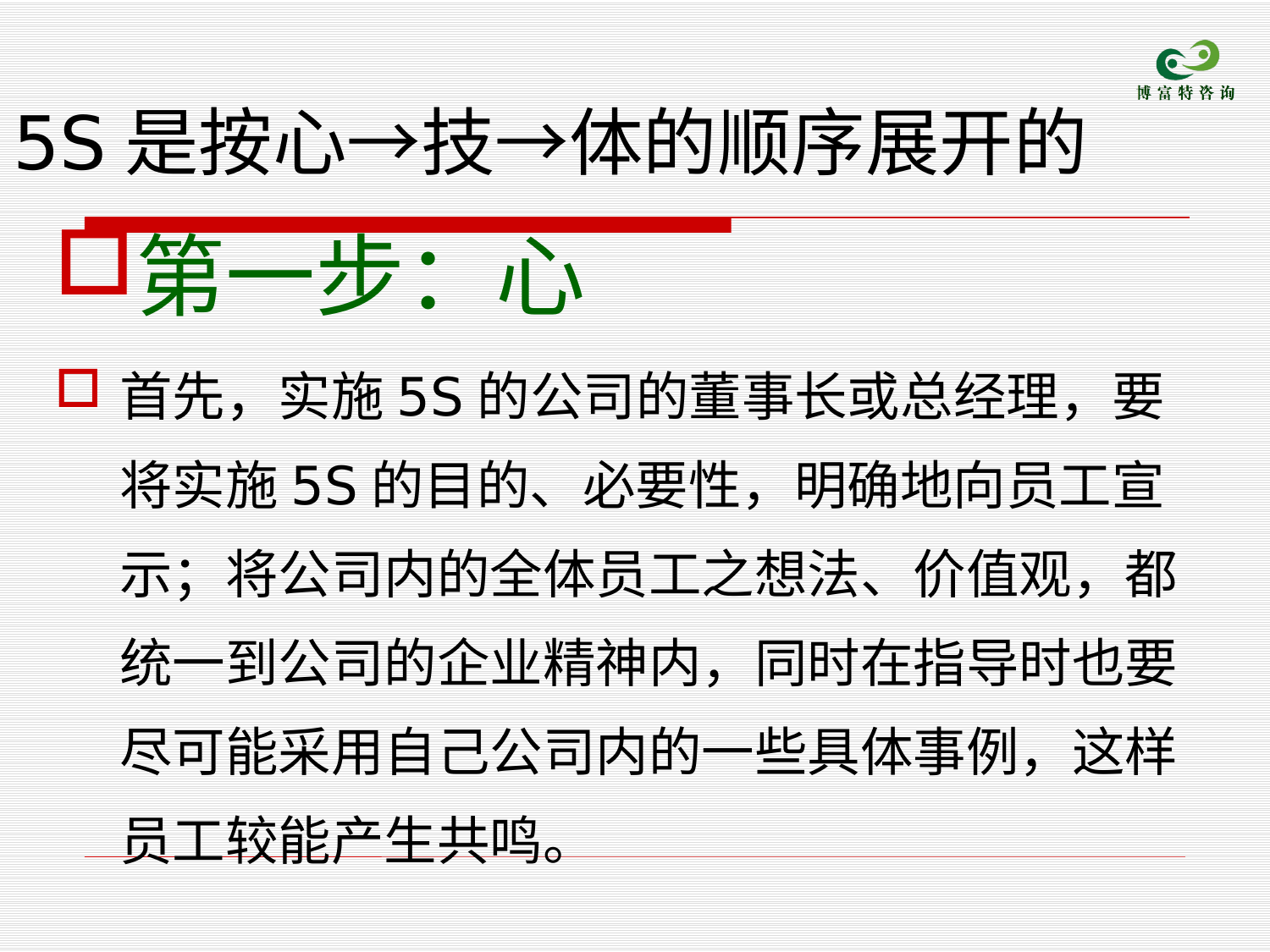

# 5S是按心→技→体的顺序展开的

第一步：心
首先，实施5S的公司的董事长或总经理，要将实施5S的目的、必要性，明确地向员工宣示；将公司内的全体员工之想法、价值观，都统一到公司的企业精神内，同时在指导时也要尽可能采用自己公司内的一些具体事例，这样员工较能产生共鸣。
797